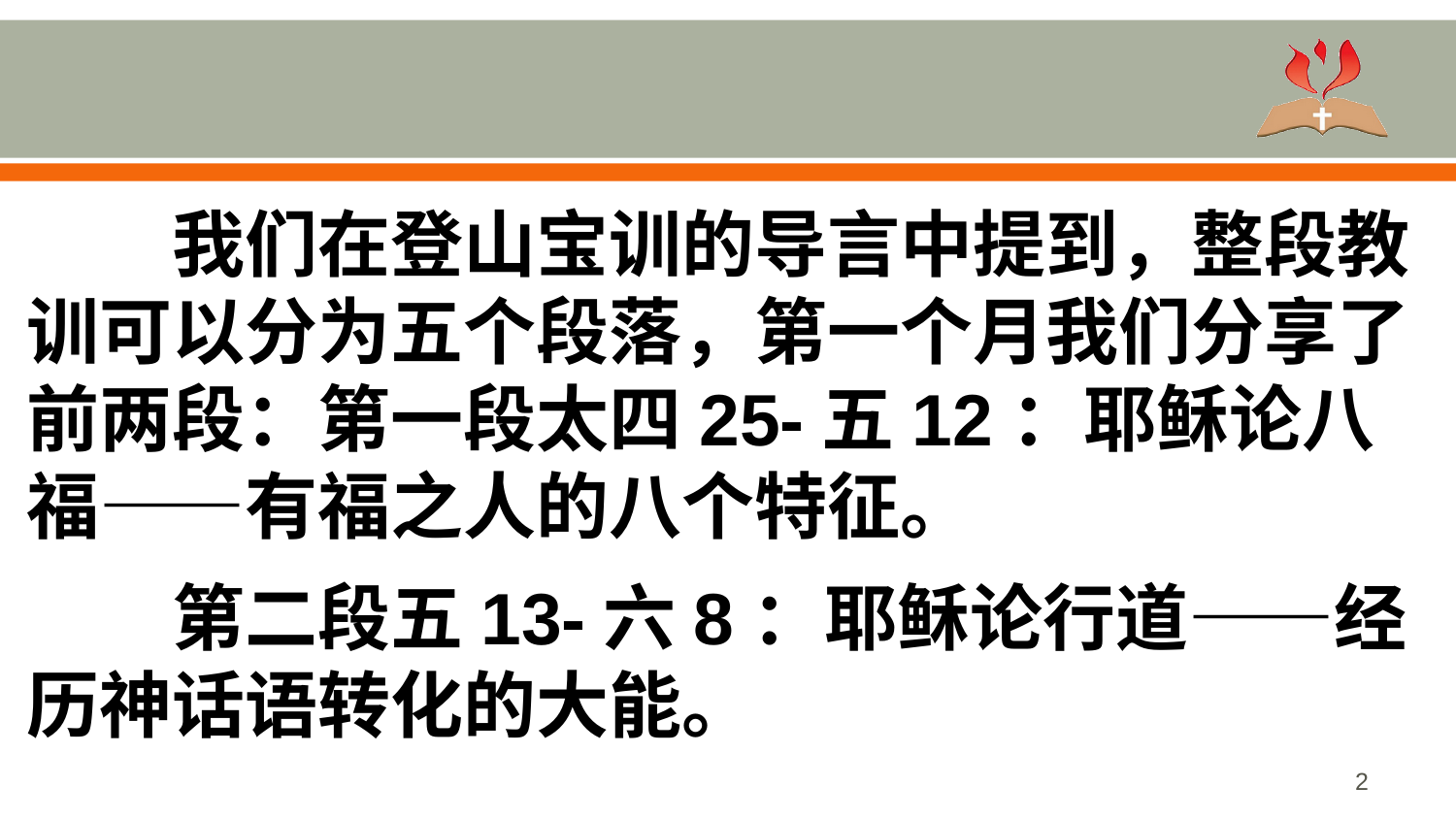

我们在登山宝训的导言中提到，整段教训可以分为五个段落，第一个月我们分享了前两段：第一段太四25-五12：耶稣论八福——有福之人的八个特征。
第二段五13-六8：耶稣论行道——经历神话语转化的大能。

2